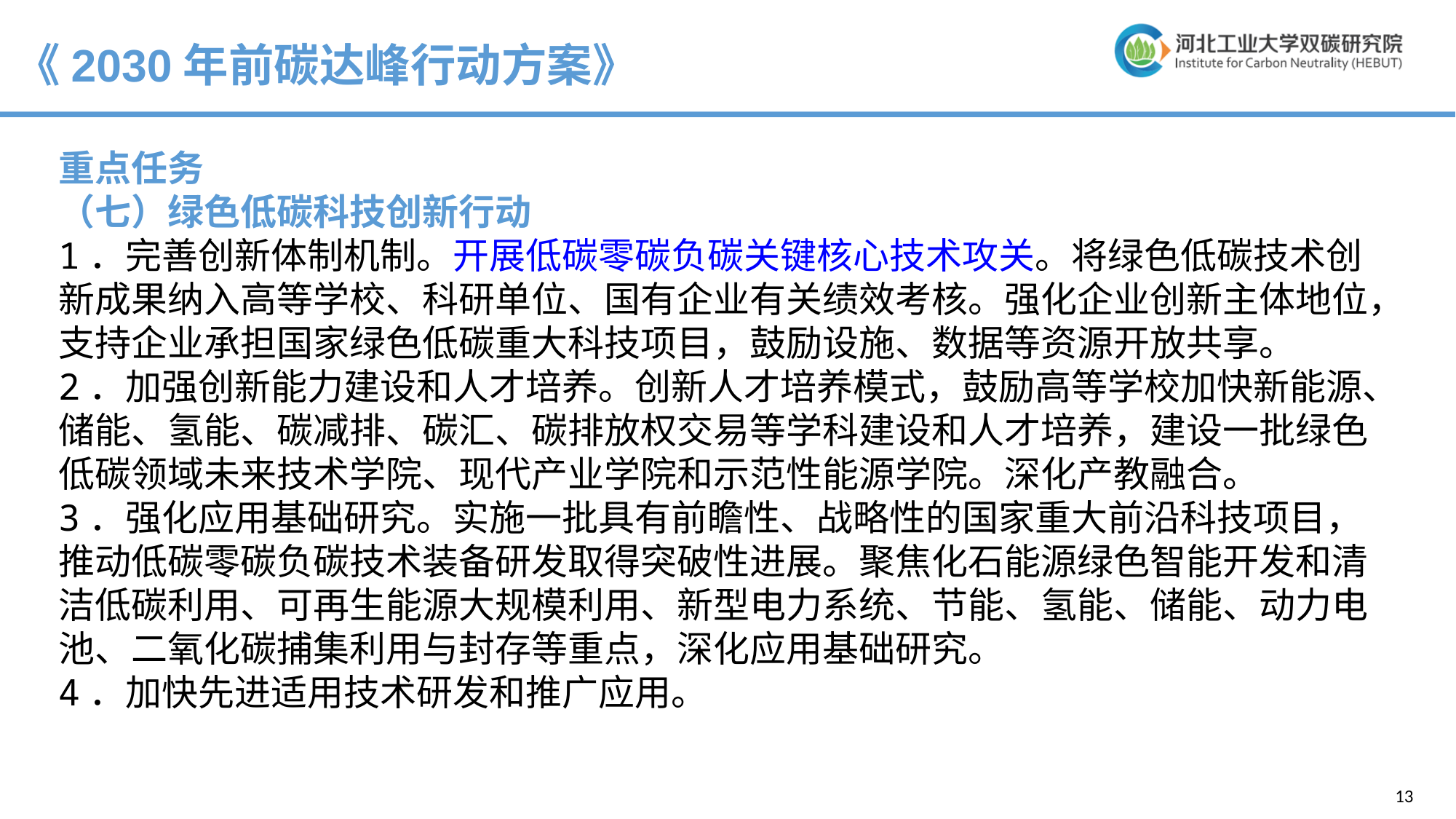

《2030年前碳达峰行动方案》

重点任务
（七）绿色低碳科技创新行动
1．完善创新体制机制。开展低碳零碳负碳关键核心技术攻关。将绿色低碳技术创新成果纳入高等学校、科研单位、国有企业有关绩效考核。强化企业创新主体地位，支持企业承担国家绿色低碳重大科技项目，鼓励设施、数据等资源开放共享。
2．加强创新能力建设和人才培养。创新人才培养模式，鼓励高等学校加快新能源、储能、氢能、碳减排、碳汇、碳排放权交易等学科建设和人才培养，建设一批绿色低碳领域未来技术学院、现代产业学院和示范性能源学院。深化产教融合。
3．强化应用基础研究。实施一批具有前瞻性、战略性的国家重大前沿科技项目，推动低碳零碳负碳技术装备研发取得突破性进展。聚焦化石能源绿色智能开发和清洁低碳利用、可再生能源大规模利用、新型电力系统、节能、氢能、储能、动力电池、二氧化碳捕集利用与封存等重点，深化应用基础研究。
4．加快先进适用技术研发和推广应用。
13